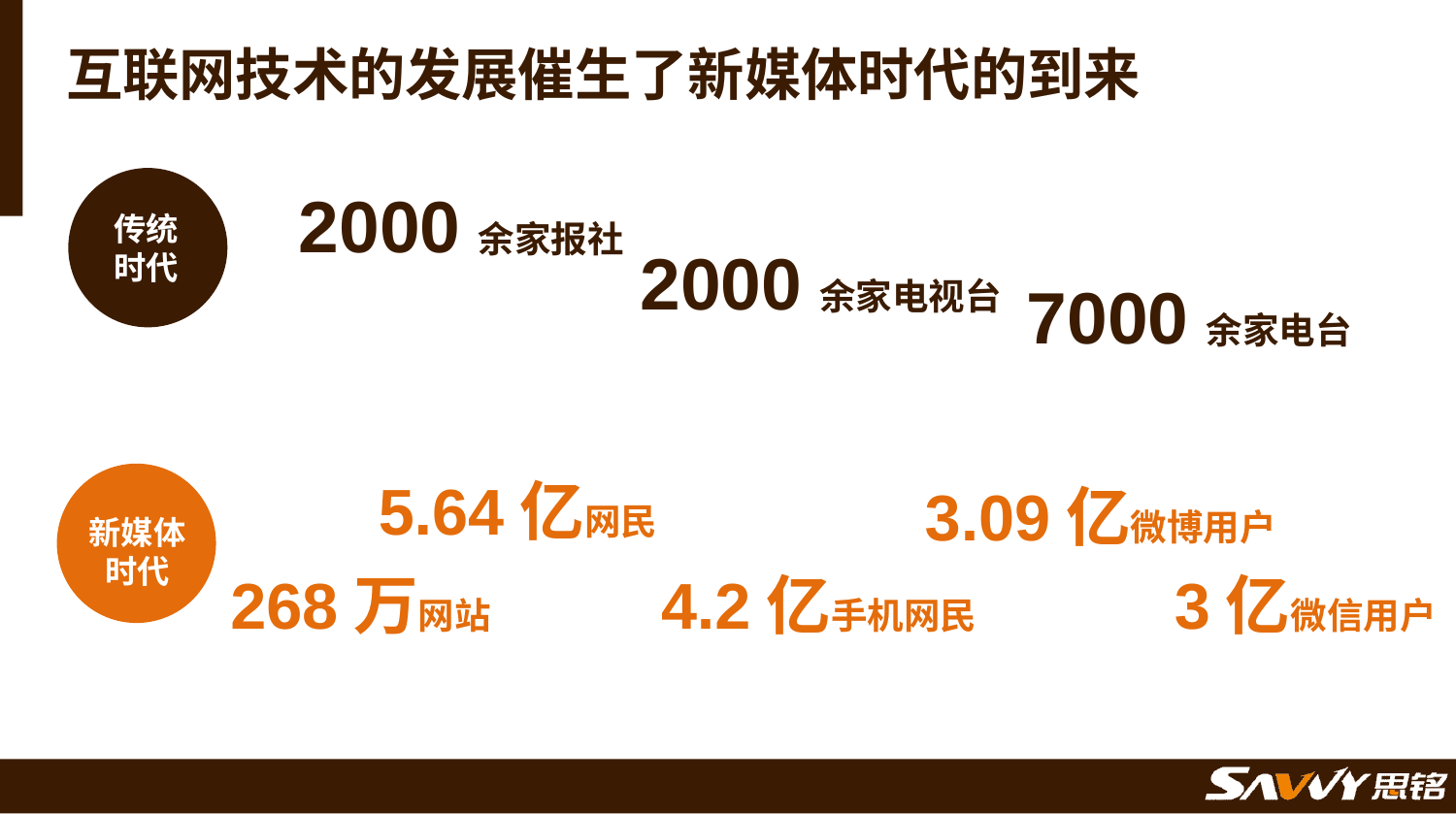

互联网技术的发展催生了新媒体时代的到来

2000余家报社
传统
时代
2000余家电视台
7000余家电台

5.64亿网民
3.09亿微博用户
新媒体
时代
268万网站
4.2亿手机网民
3亿微信用户